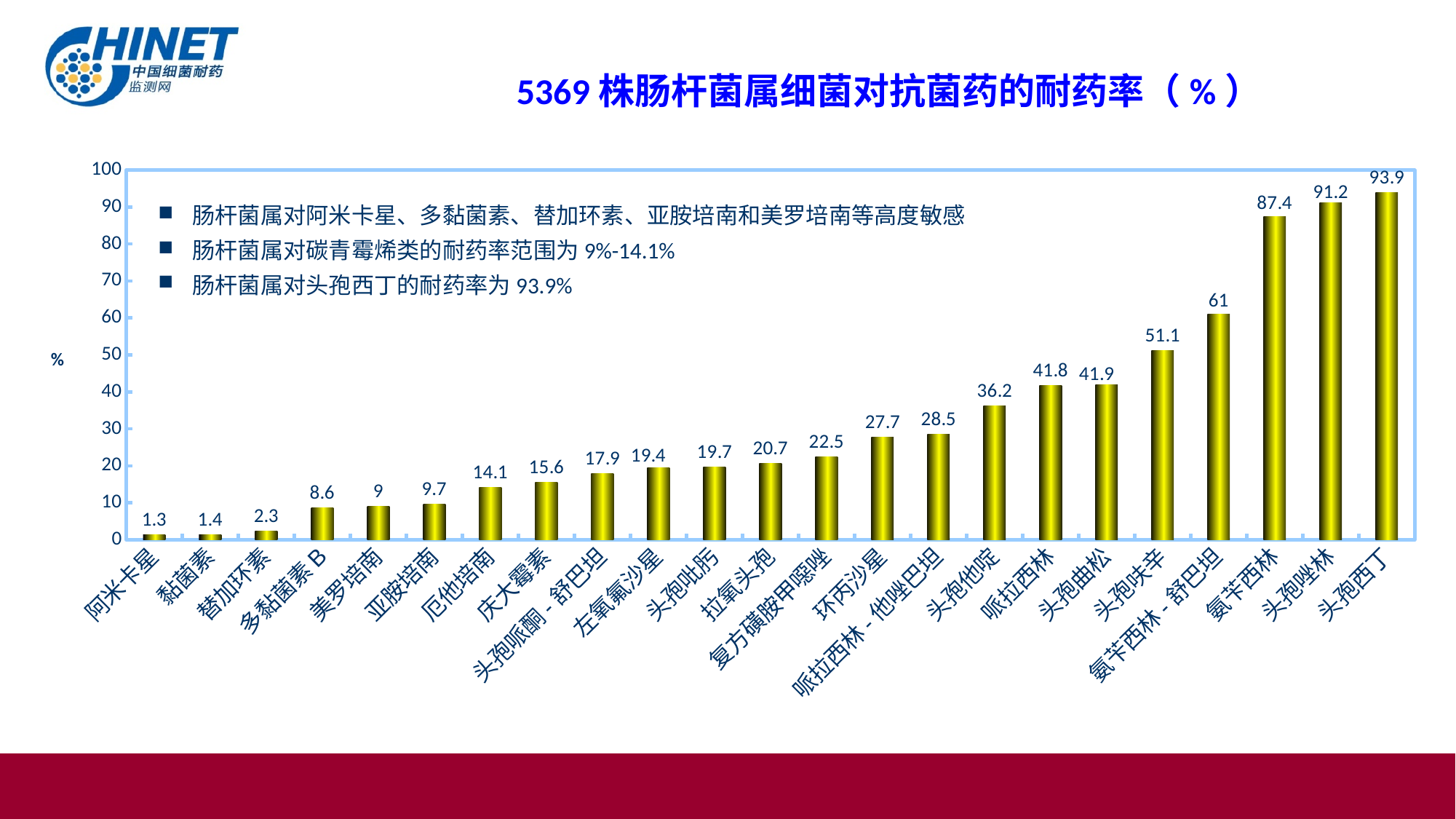

5369株肠杆菌属细菌对抗菌药的耐药率（%）

### Chart

| Category | 耐药率 |
|---|---|
| 阿米卡星 | 1.3 |
| 黏菌素 | 1.4 |
| 替加环素 | 2.3 |
| 多黏菌素B | 8.6 |
| 美罗培南 | 9.0 |
| 亚胺培南 | 9.7 |
| 厄他培南 | 14.1 |
| 庆大霉素 | 15.6 |
| 头孢哌酮-舒巴坦 | 17.9 |
| 左氧氟沙星 | 19.4 |
| 头孢吡肟 | 19.7 |
| 拉氧头孢 | 20.7 |
| 复方磺胺甲噁唑 | 22.5 |
| 环丙沙星 | 27.7 |
| 哌拉西林-他唑巴坦 | 28.5 |
| 头孢他啶 | 36.2 |
| 哌拉西林 | 41.8 |
| 头孢曲松 | 41.9 |
| 头孢呋辛 | 51.1 |
| 氨苄西林-舒巴坦 | 61.0 |
| 氨苄西林 | 87.4 |
| 头孢唑林 | 91.2 |
| 头孢西丁 | 93.9 |
肠杆菌属对阿米卡星、多黏菌素、替加环素、亚胺培南和美罗培南等高度敏感
肠杆菌属对碳青霉烯类的耐药率范围为9%-14.1%
肠杆菌属对头孢西丁的耐药率为93.9%
%